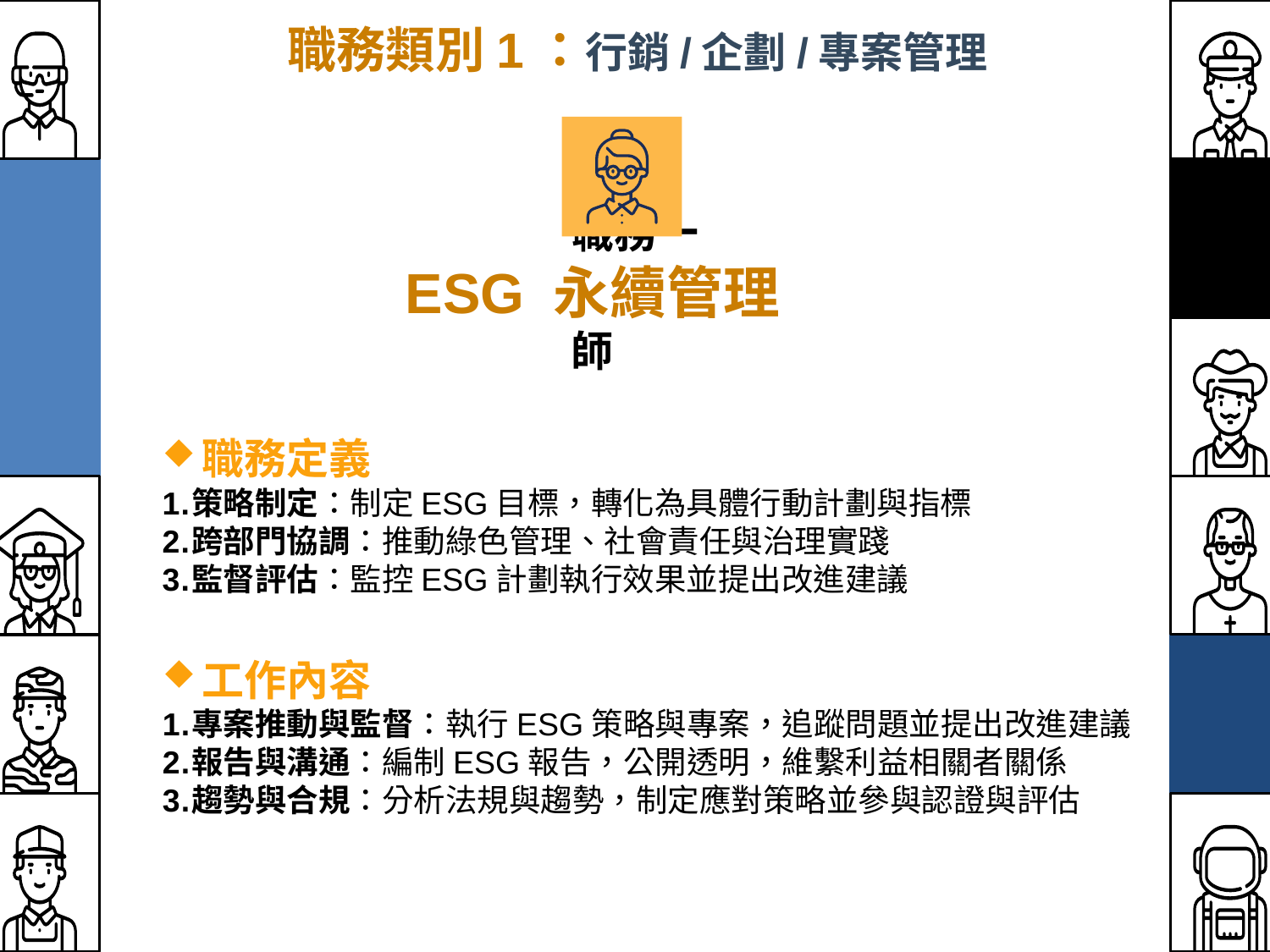

職務類別1：行銷/企劃/專案管理

        職務一
ESG 永續管理師
職務定義
策略制定：制定ESG目標，轉化為具體行動計劃與指標
跨部門協調：推動綠色管理、社會責任與治理實踐
監督評估：監控ESG計劃執行效果並提出改進建議
工作內容
專案推動與監督：執行ESG策略與專案，追蹤問題並提出改進建議
報告與溝通：編制ESG報告，公開透明，維繫利益相關者關係
趨勢與合規：分析法規與趨勢，制定應對策略並參與認證與評估